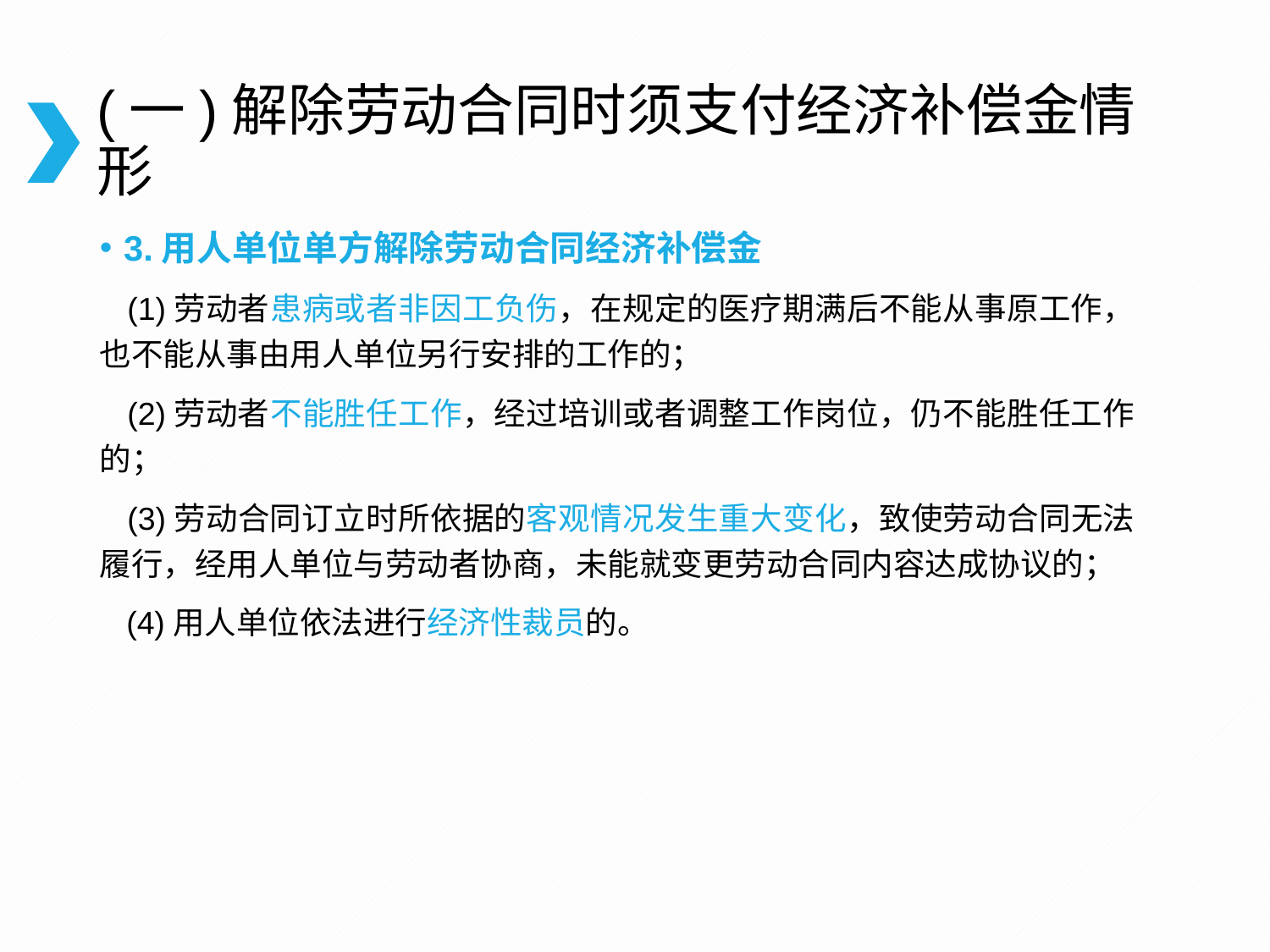

# (一)解除劳动合同时须支付经济补偿金情形
3.用人单位单方解除劳动合同经济补偿金
   (1)劳动者患病或者非因工负伤，在规定的医疗期满后不能从事原工作，也不能从事由用人单位另行安排的工作的；
   (2)劳动者不能胜任工作，经过培训或者调整工作岗位，仍不能胜任工作的；
   (3)劳动合同订立时所依据的客观情况发生重大变化，致使劳动合同无法履行，经用人单位与劳动者协商，未能就变更劳动合同内容达成协议的；
   (4)用人单位依法进行经济性裁员的。
39